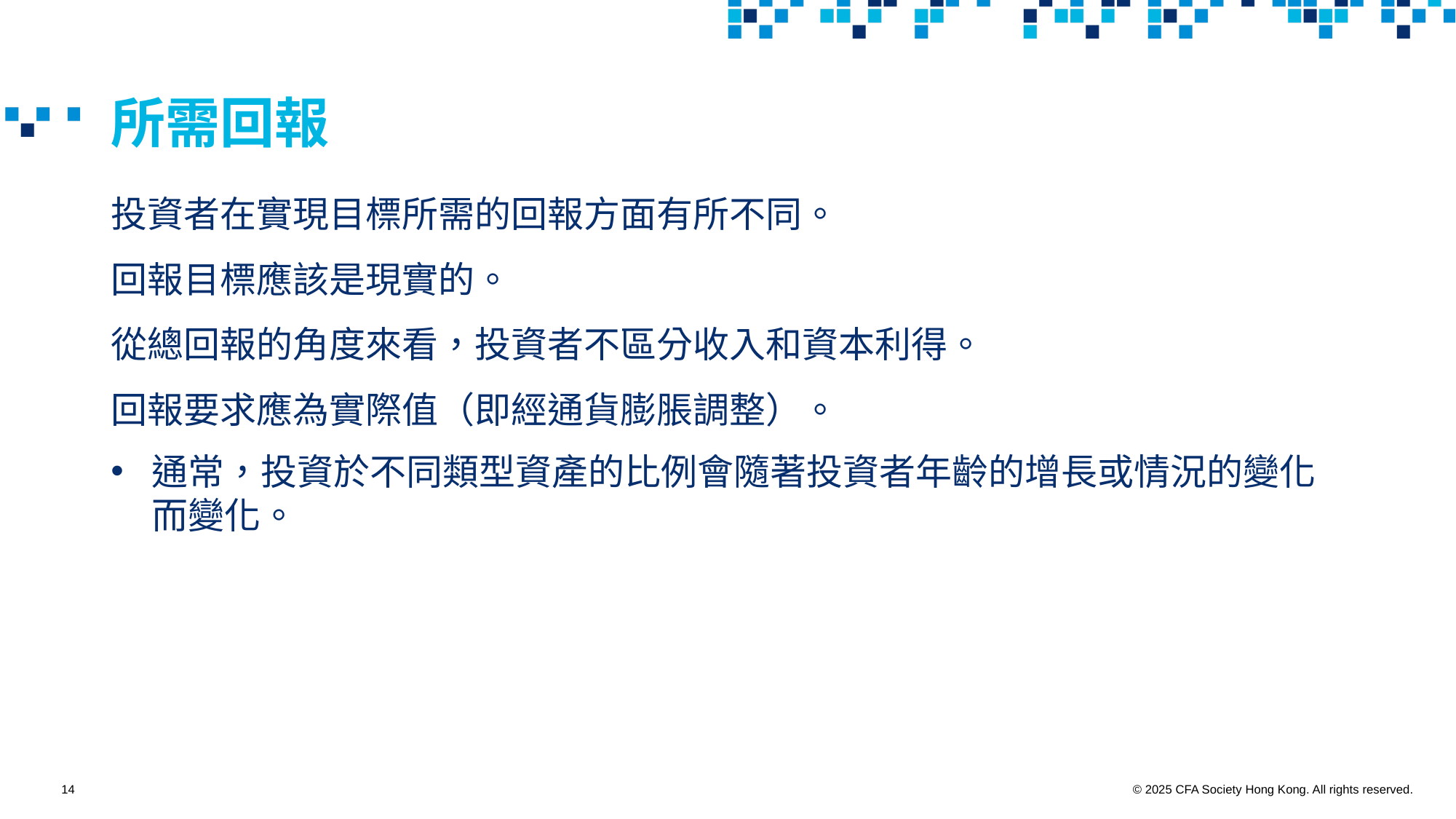

# 所需回報
投資者在實現目標所需的回報方面有所不同。
回報目標應該是現實的。
從總回報的角度來看，投資者不區分收入和資本利得。
回報要求應為實際值（即經通貨膨脹調整）。
通常，投資於不同類型資產的比例會隨著投資者年齡的增長或情況的變化而變化。
14
© 2025 CFA Society Hong Kong. All rights reserved.